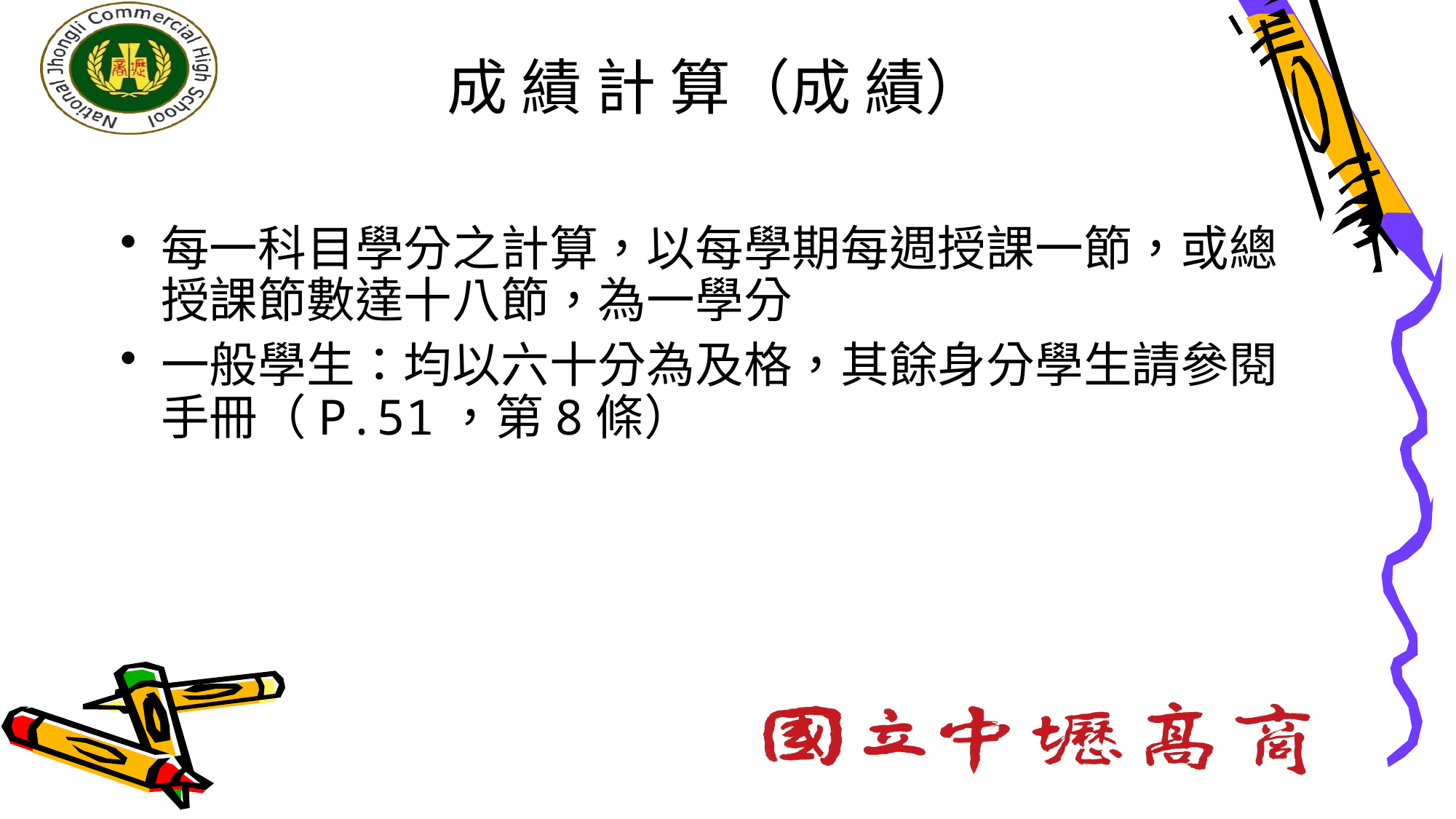

# 成 績 計 算（成 績）
每一科目學分之計算，以每學期每週授課一節，或總授課節數達十八節，為一學分
一般學生：均以六十分為及格，其餘身分學生請參閱手冊（P.51，第8條）